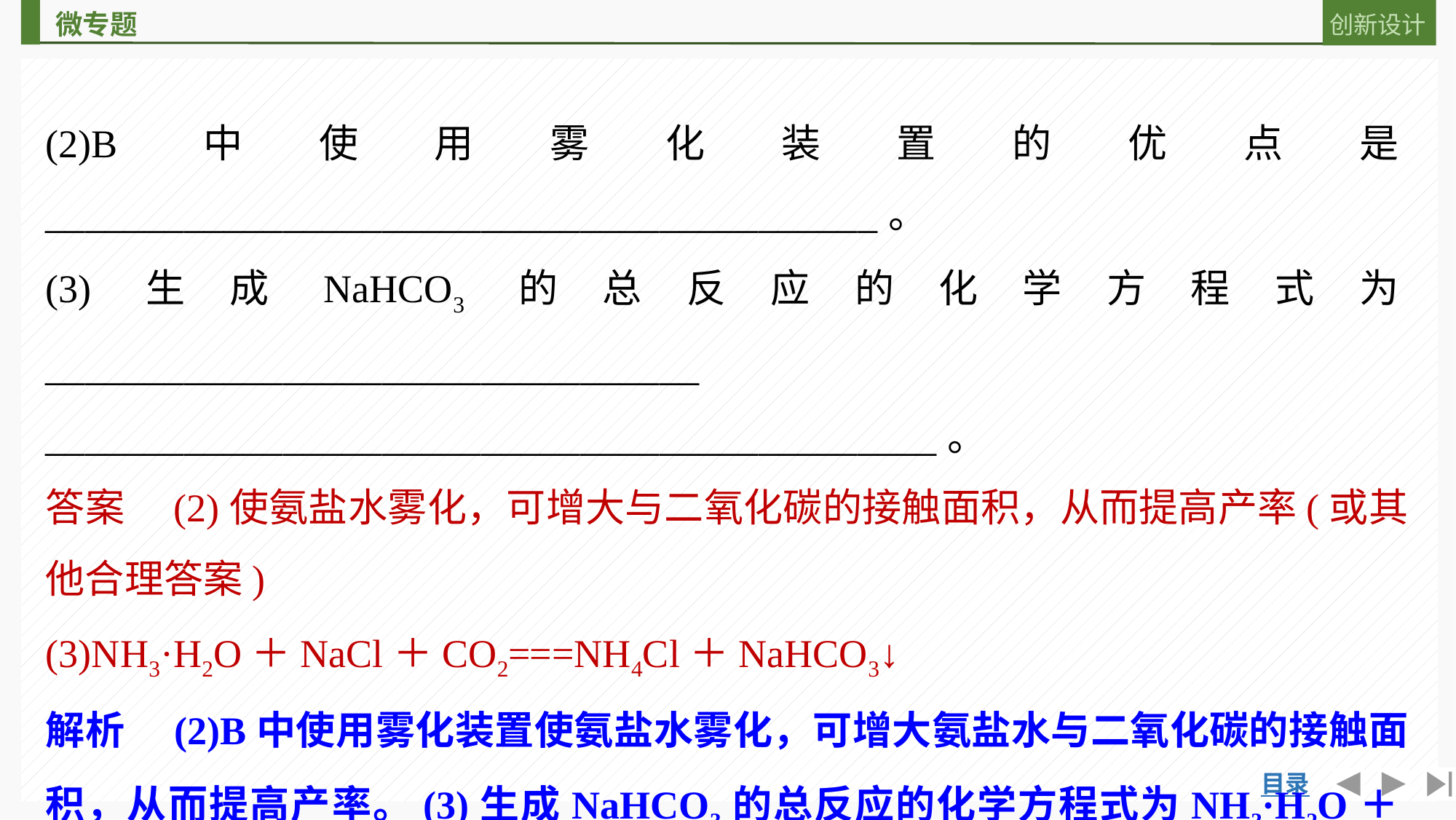

(2)B中使用雾化装置的优点是__________________________________________。
(3)生成NaHCO3的总反应的化学方程式为_________________________________
_____________________________________________。
答案　(2)使氨盐水雾化，可增大与二氧化碳的接触面积，从而提高产率(或其他合理答案)
(3)NH3·H2O＋NaCl＋CO2===NH4Cl＋NaHCO3↓
解析　(2)B中使用雾化装置使氨盐水雾化，可增大氨盐水与二氧化碳的接触面积，从而提高产率。(3)生成NaHCO3的总反应的化学方程式为NH3·H2O＋NaCl＋CO2===NH4Cl＋NaHCO3↓。